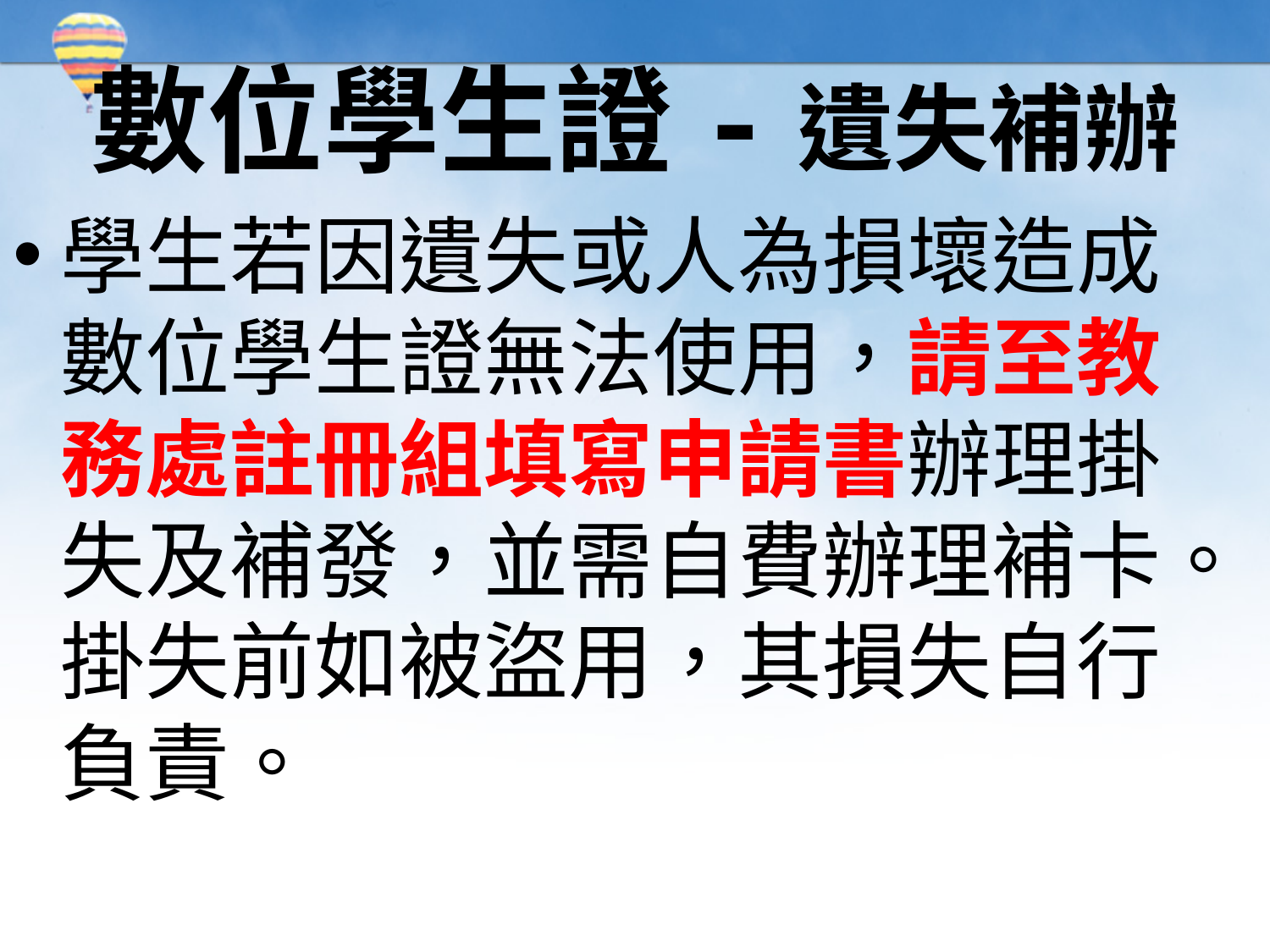

# 數位學生證-遺失補辦
學生若因遺失或人為損壞造成數位學生證無法使用，請至教務處註冊組填寫申請書辦理掛失及補發，並需自費辦理補卡。掛失前如被盜用，其損失自行負責。